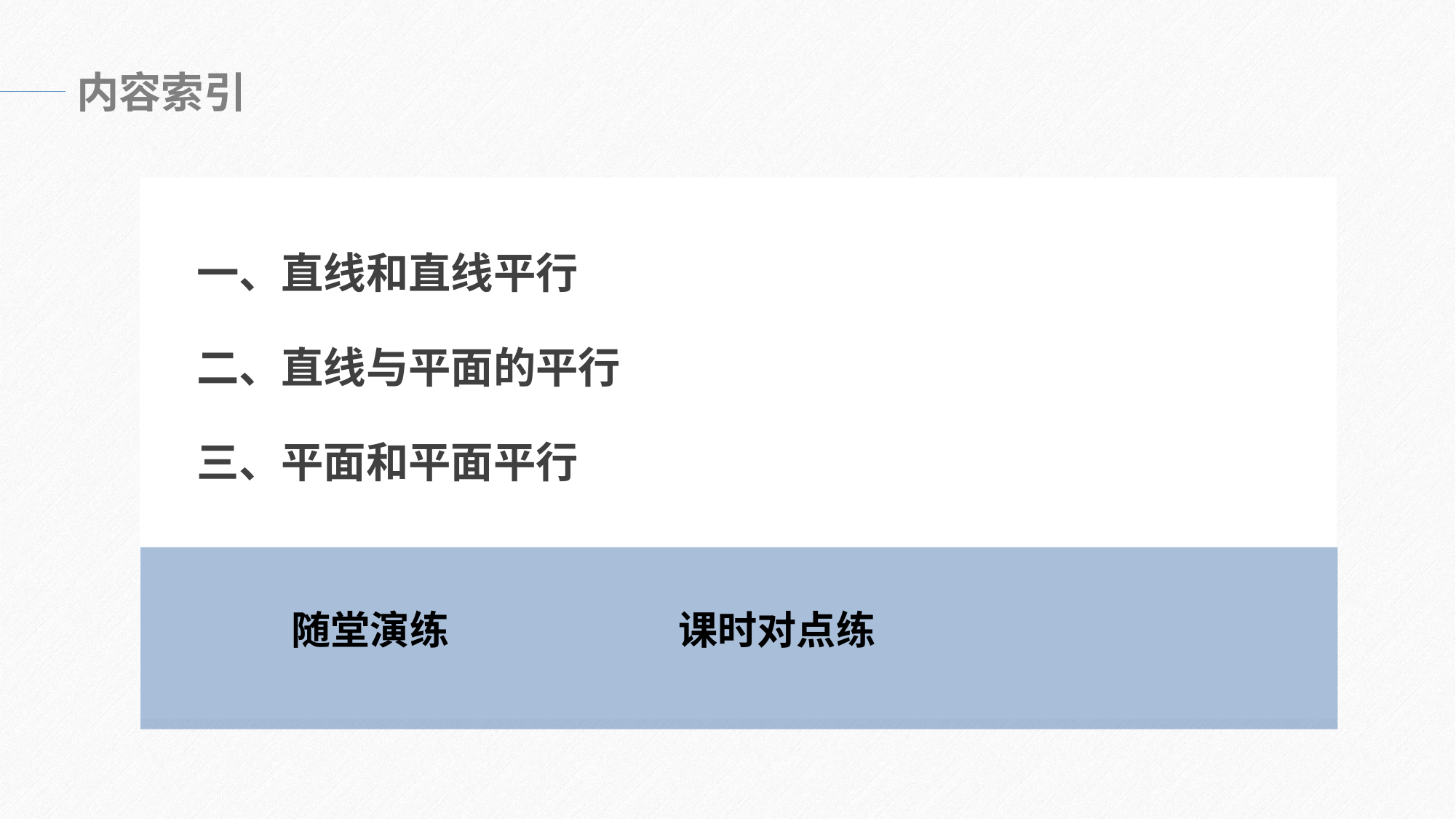

内容索引

一、直线和直线平行
二、直线与平面的平行
三、平面和平面平行

随堂演练
课时对点练